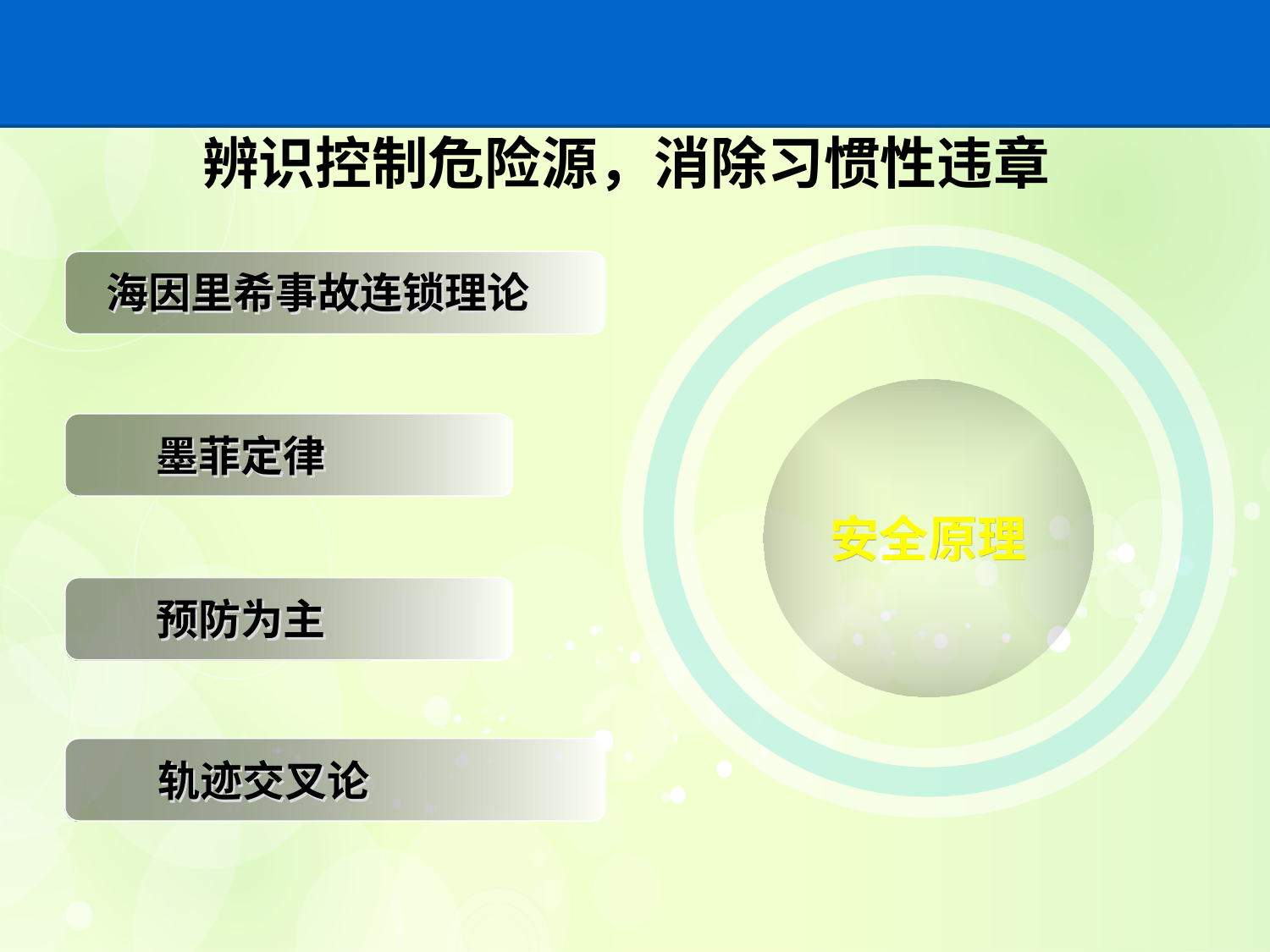

# 辨识控制危险源，消除习惯性违章

海因里希事故连锁理论

墨菲定律
安全原理

预防为主
轨迹交叉论